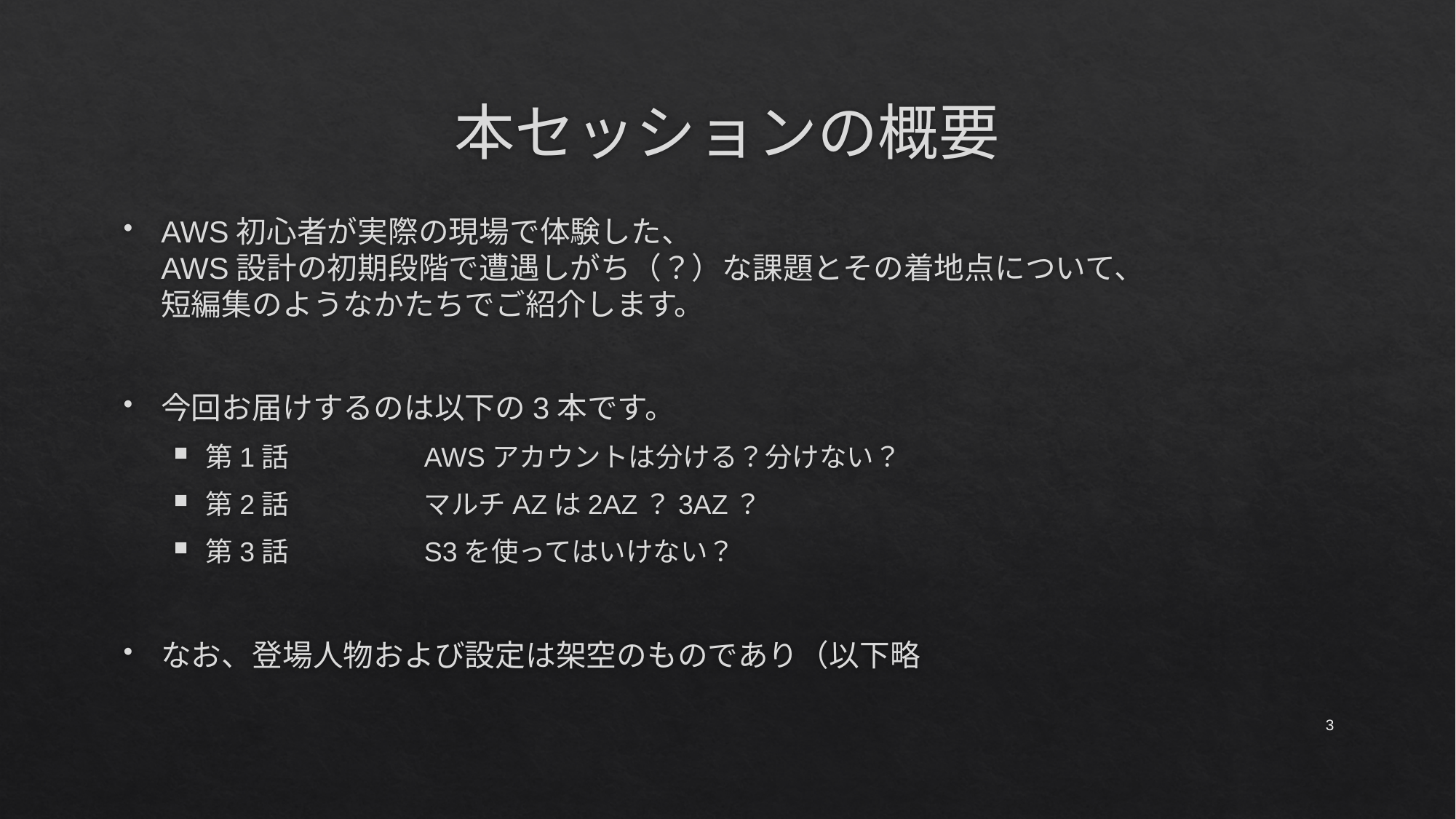

# 本セッションの概要
AWS初心者が実際の現場で体験した、
AWS設計の初期段階で遭遇しがち（？）な課題とその着地点について、
短編集のようなかたちでご紹介します。

今回お届けするのは以下の3本です。
第1話		AWSアカウントは分ける？分けない？
第2話		マルチAZは2AZ？3AZ？
第3話		S3を使ってはいけない？

なお、登場人物および設定は架空のものであり（以下略
3